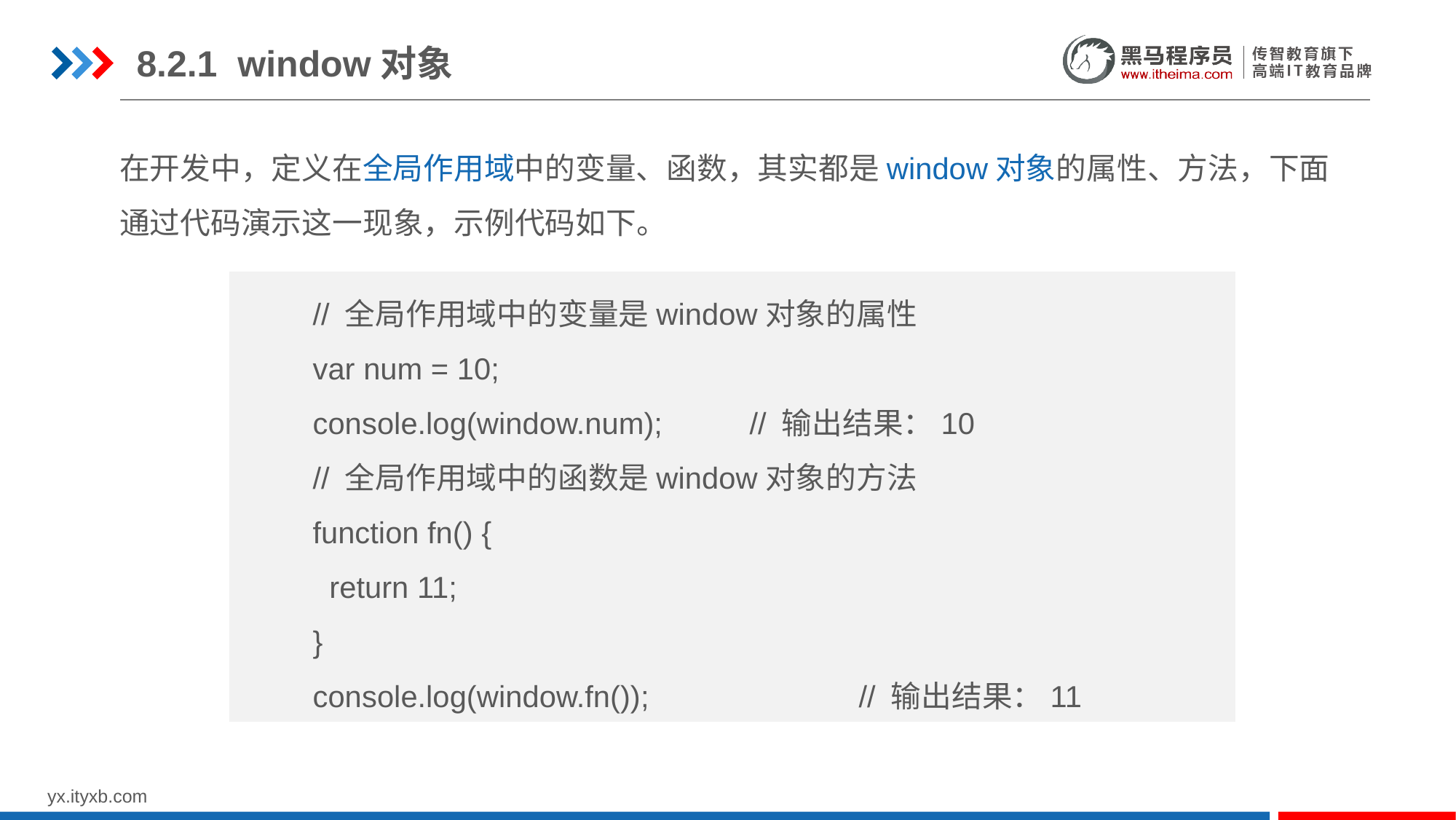

8.2.1  window对象
在开发中，定义在全局作用域中的变量、函数，其实都是window对象的属性、方法，下面通过代码演示这一现象，示例代码如下。
// 全局作用域中的变量是window对象的属性
var num = 10;
console.log(window.num);	// 输出结果：10
// 全局作用域中的函数是window对象的方法
function fn() {
  return 11;
}
console.log(window.fn());		// 输出结果：11